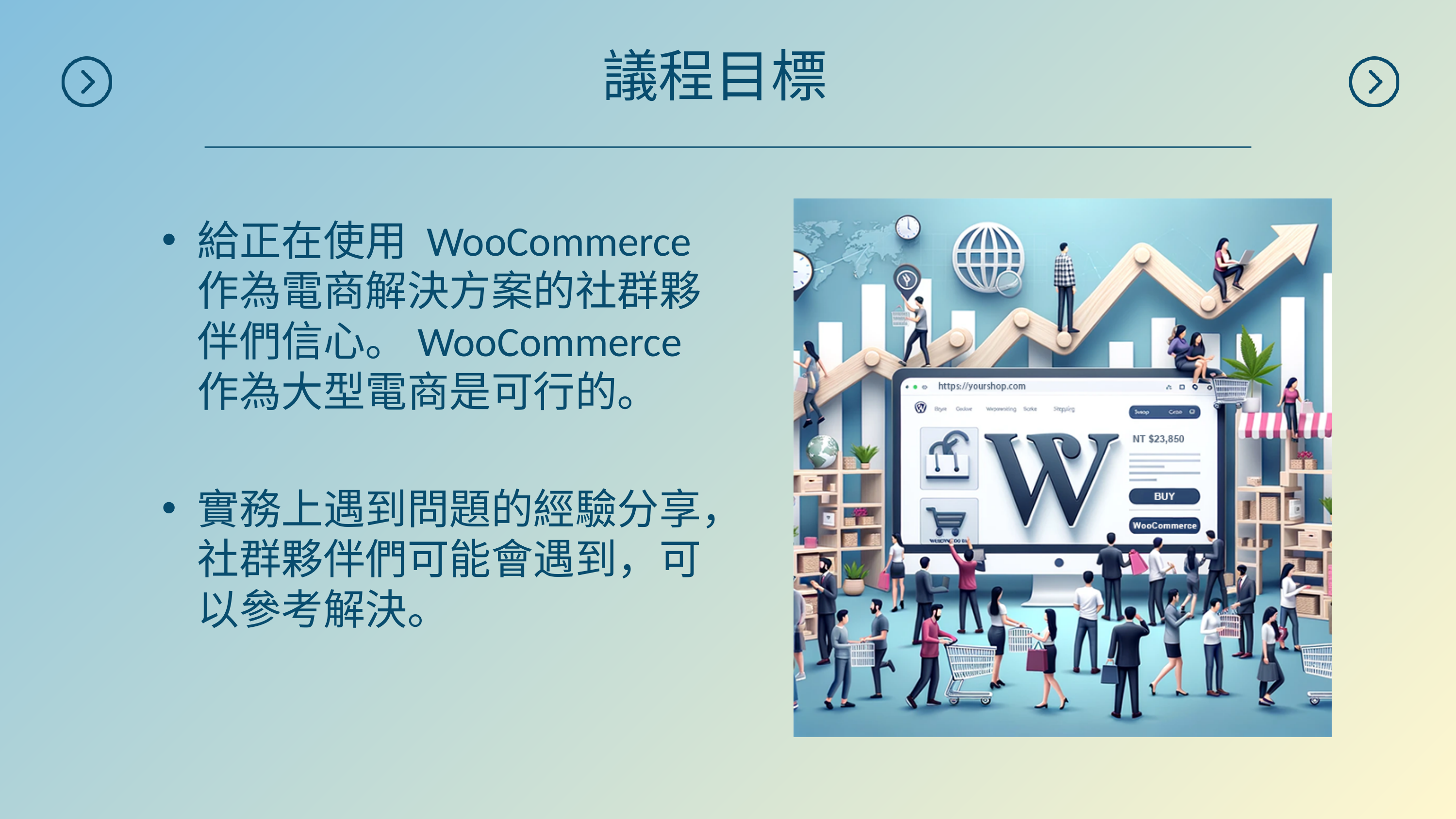

議程目標

給正在使用 WooCommerce 作為電商解決方案的社群夥伴們信心。WooCommerce 作為大型電商是可行的。

實務上遇到問題的經驗分享，社群夥伴們可能會遇到，可以參考解決。